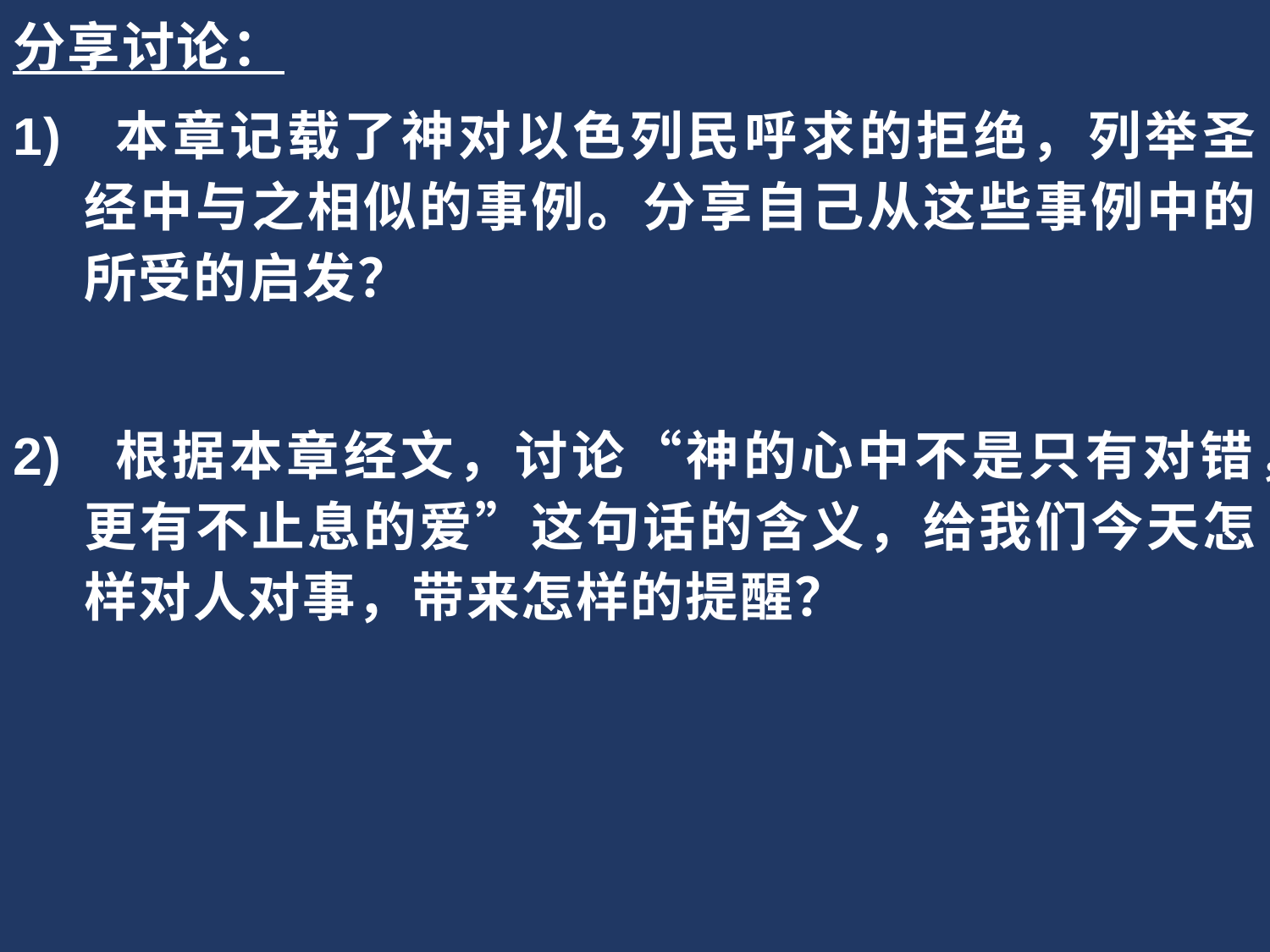

分享讨论：
 本章记载了神对以色列民呼求的拒绝，列举圣经中与之相似的事例。分享自己从这些事例中的所受的启发？

 根据本章经文，讨论“神的心中不是只有对错，更有不止息的爱”这句话的含义，给我们今天怎样对人对事，带来怎样的提醒？